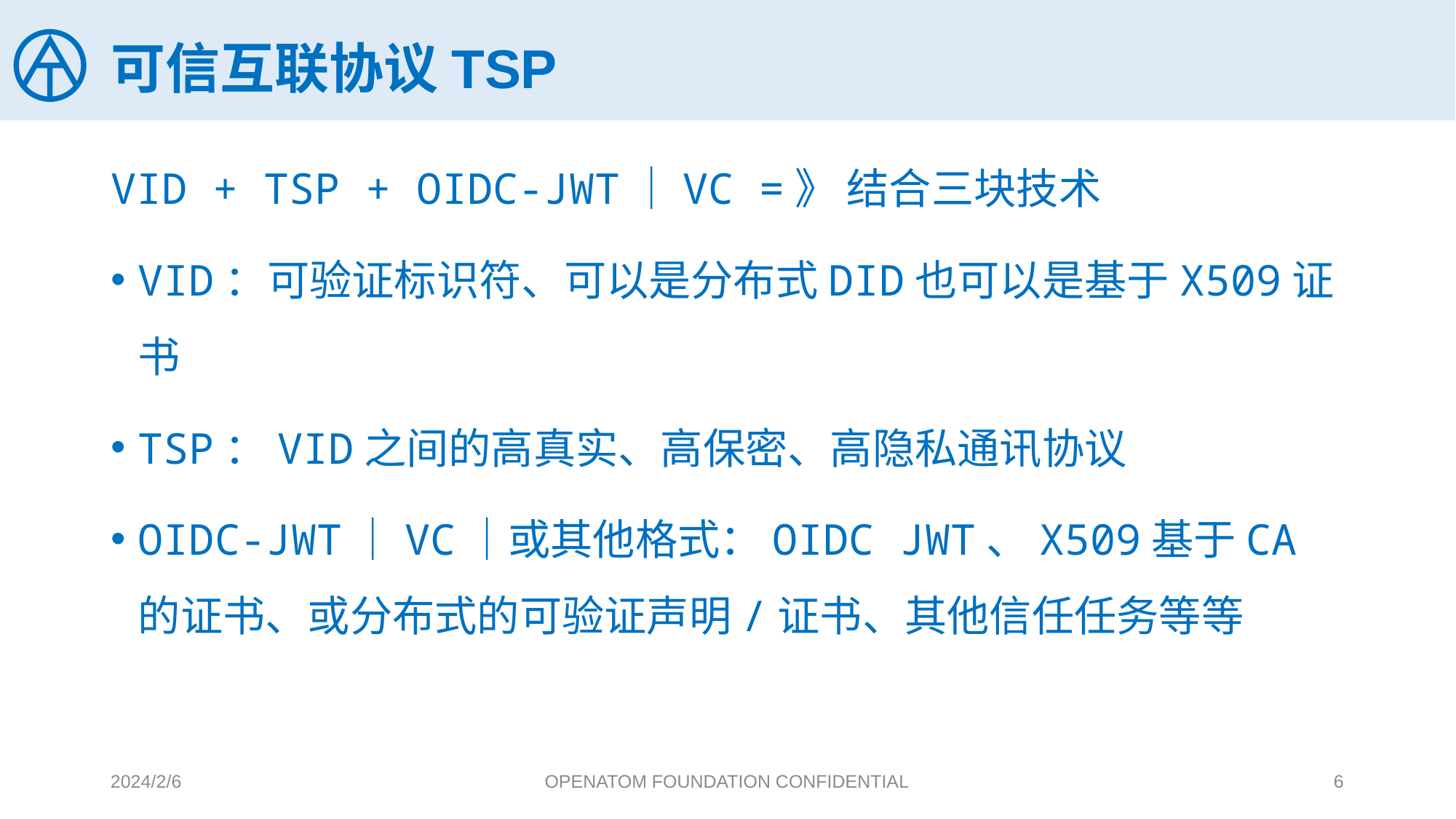

# 可信互联协议TSP
VID + TSP + OIDC-JWT｜VC =》 结合三块技术
VID：可验证标识符、可以是分布式DID也可以是基于X509证书
TSP：VID之间的高真实、高保密、高隐私通讯协议
OIDC-JWT｜VC｜或其他格式：OIDC JWT、X509基于CA的证书、或分布式的可验证声明/证书、其他信任任务等等